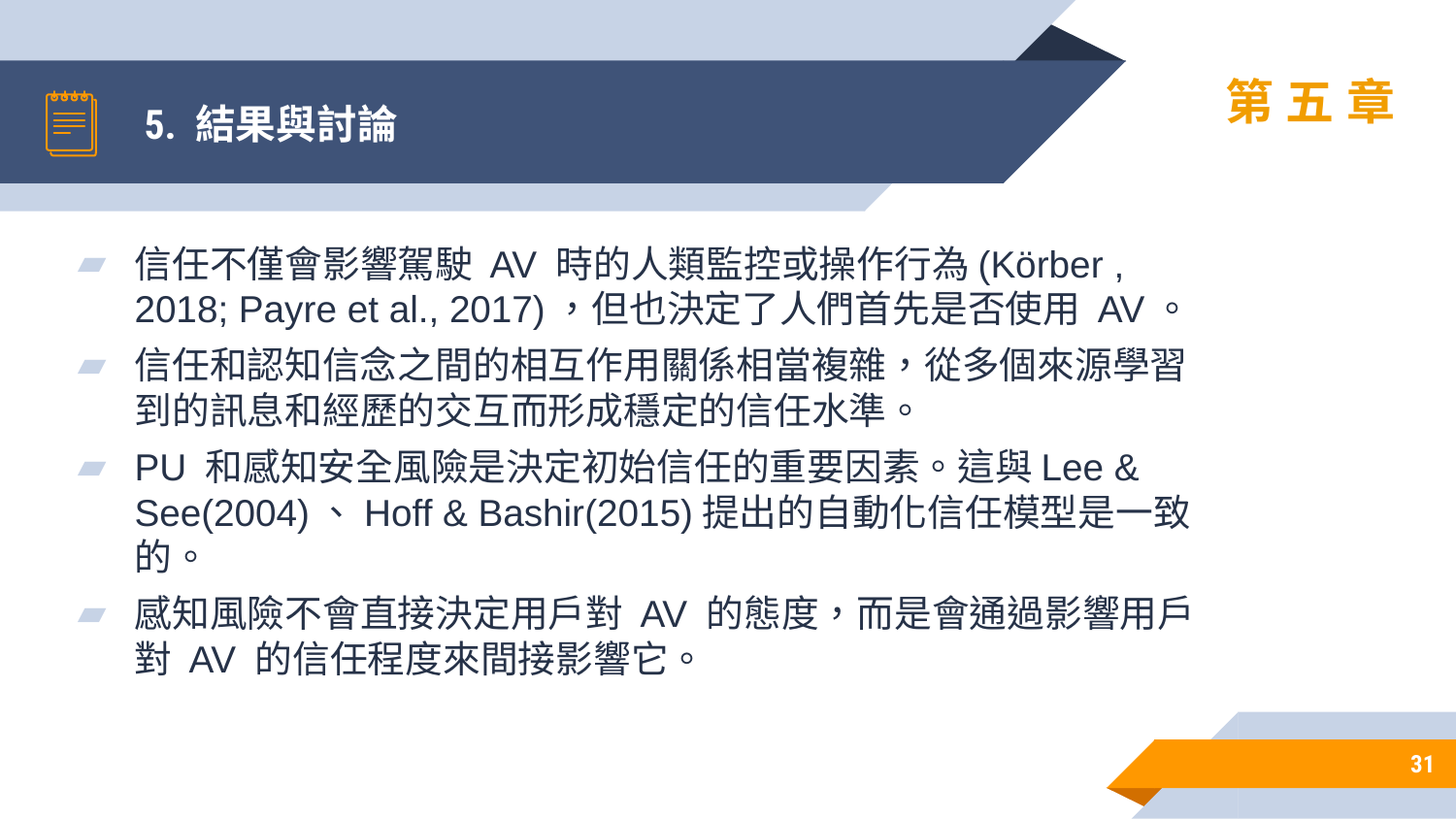

# 5. 結果與討論
第五章

信任不僅會影響駕駛 AV 時的人類監控或操作行為(Körber , 2018; Payre et al., 2017)，但也決定了人們首先是否使用 AV。
信任和認知信念之間的相互作用關係相當複雜，從多個來源學習到的訊息和經歷的交互而形成穩定的信任水準。
PU 和感知安全風險是決定初始信任的重要因素。這與Lee &  See(2004)、Hoff & Bashir(2015)提出的自動化信任模型是一致的。
感知風險不會直接決定用戶對 AV 的態度，而是會通過影響用戶對 AV 的信任程度來間接影響它。
31